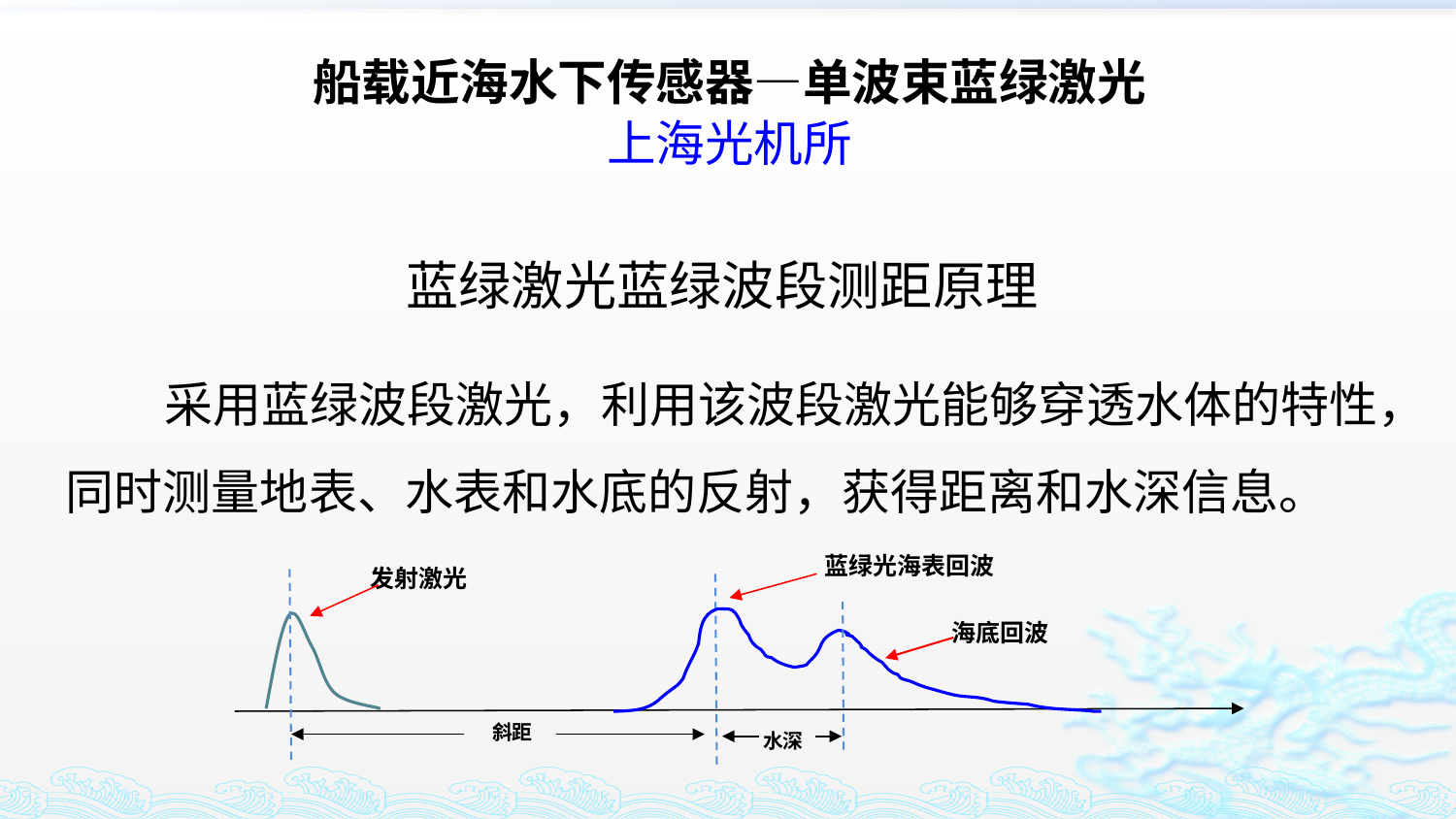

# 船载近海水下传感器—单波束蓝绿激光 上海光机所
蓝绿激光蓝绿波段测距原理
        采用蓝绿波段激光，利用该波段激光能够穿透水体的特性，同时测量地表、水表和水底的反射，获得距离和水深信息。
蓝绿光海表回波
发射激光

海底回波
水深

斜距